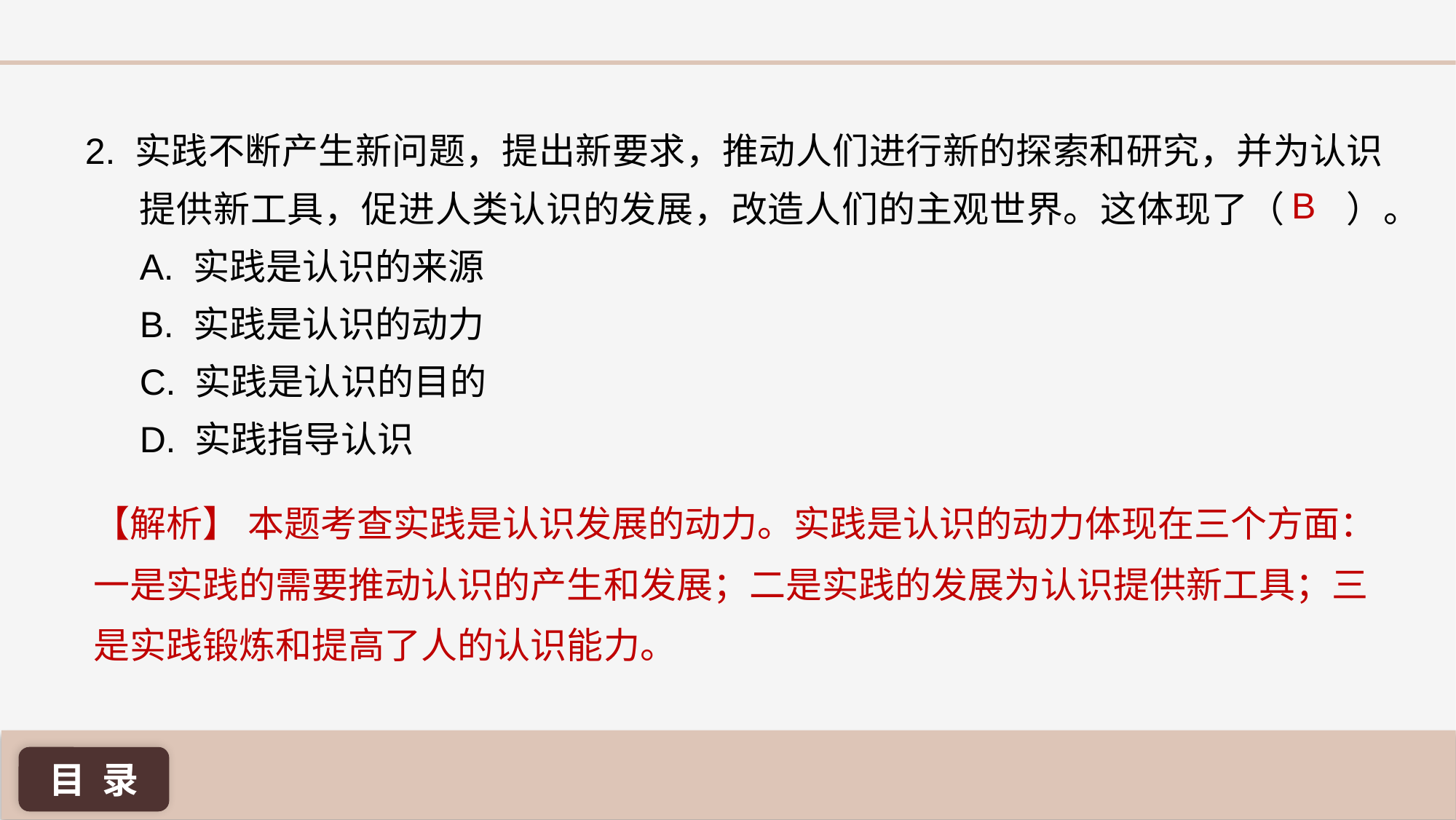

2. 实践不断产生新问题，提出新要求，推动人们进行新的探索和研究，并为认识提供新工具，促进人类认识的发展，改造人们的主观世界。这体现了（       ）。
A. 实践是认识的来源
B. 实践是认识的动力
C. 实践是认识的目的
D. 实践指导认识
B
【解析】 本题考查实践是认识发展的动力。实践是认识的动力体现在三个方面：一是实践的需要推动认识的产生和发展；二是实践的发展为认识提供新工具；三是实践锻炼和提高了人的认识能力。